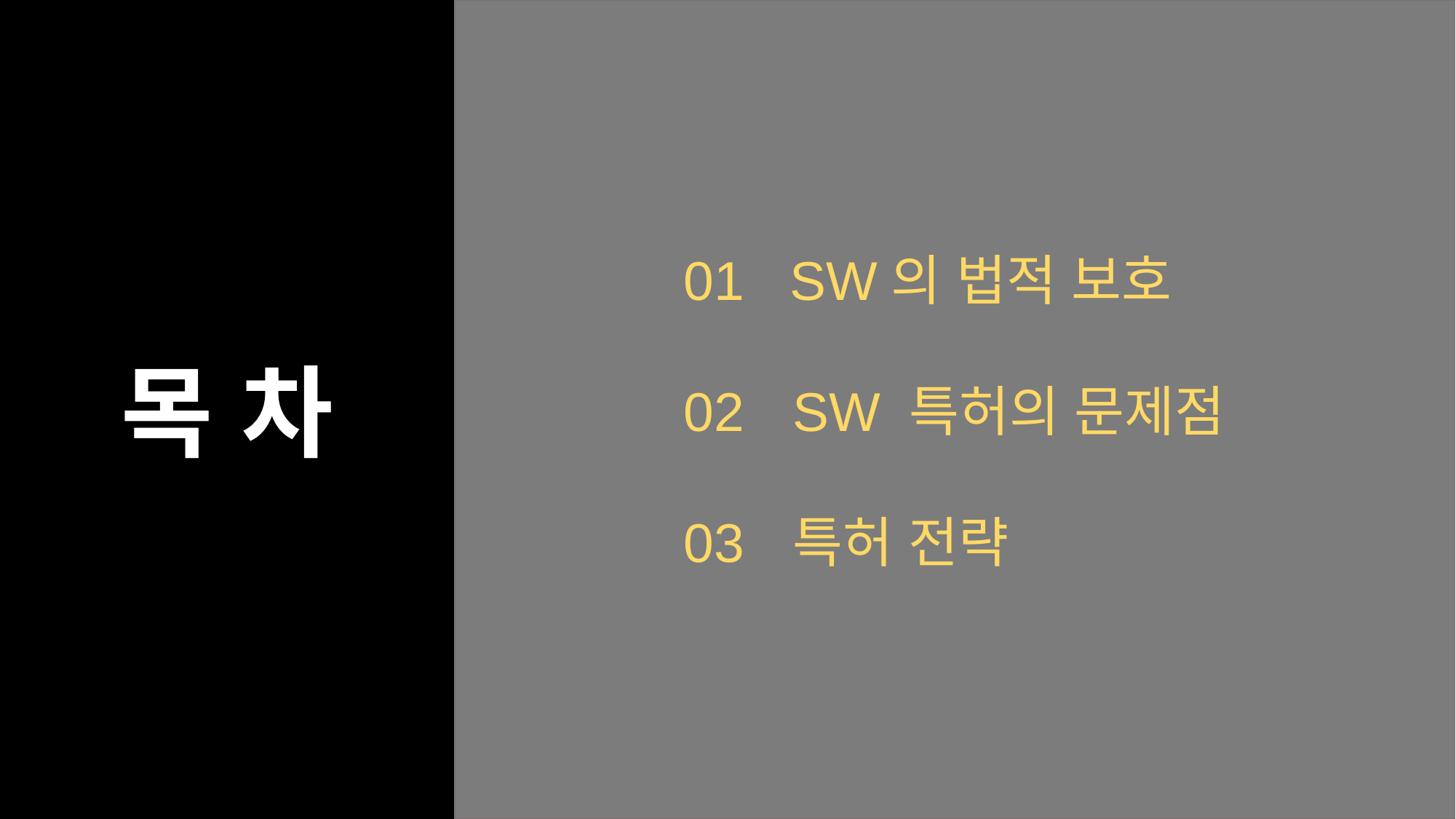

목 차
		01   SW의 법적 보호

		02	SW 특허의 문제점

		03	특허 전략
2